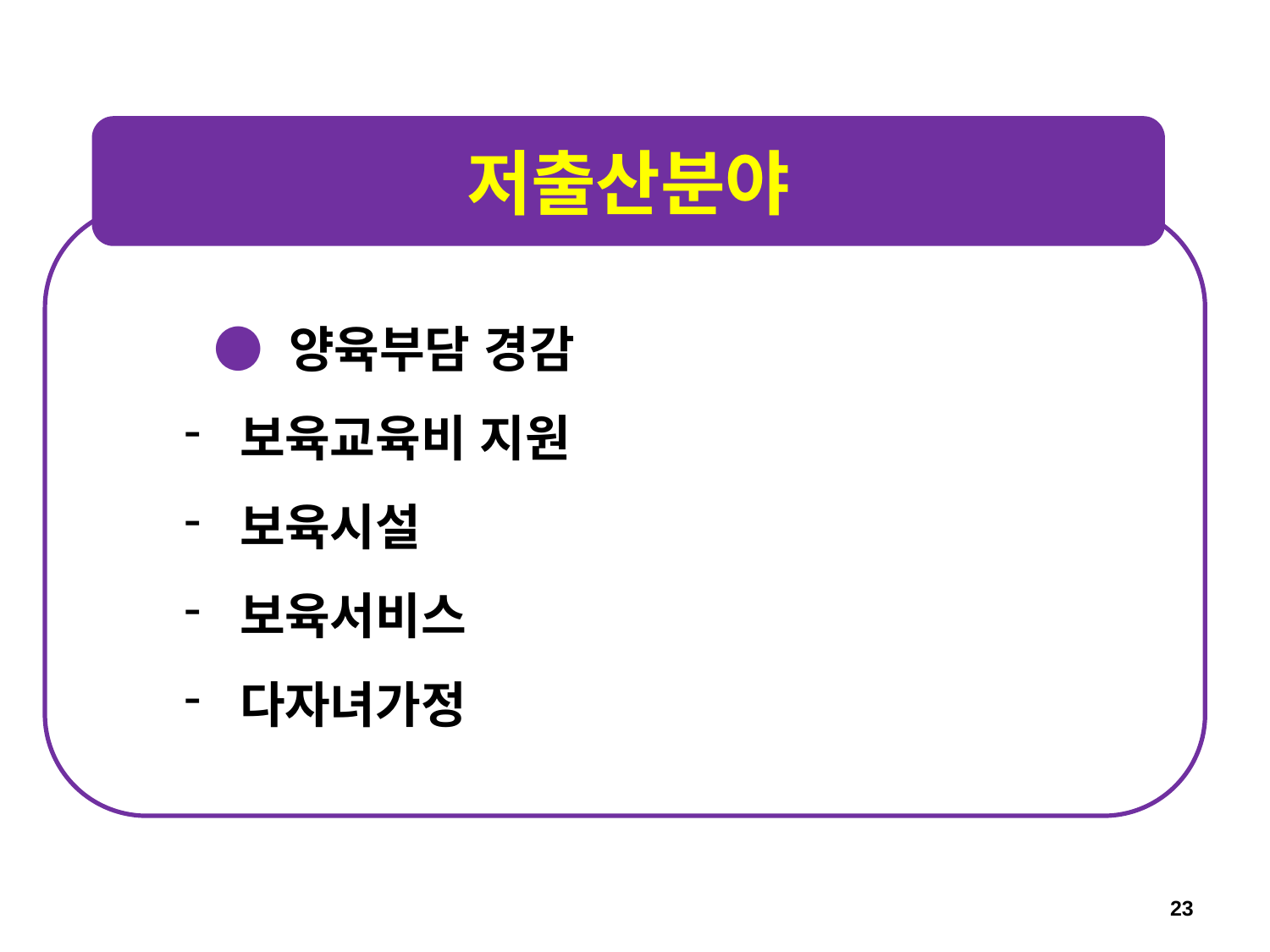

저출산분야
● 양육부담 경감
 보육교육비 지원
 보육시설
 보육서비스
 다자녀가정
23